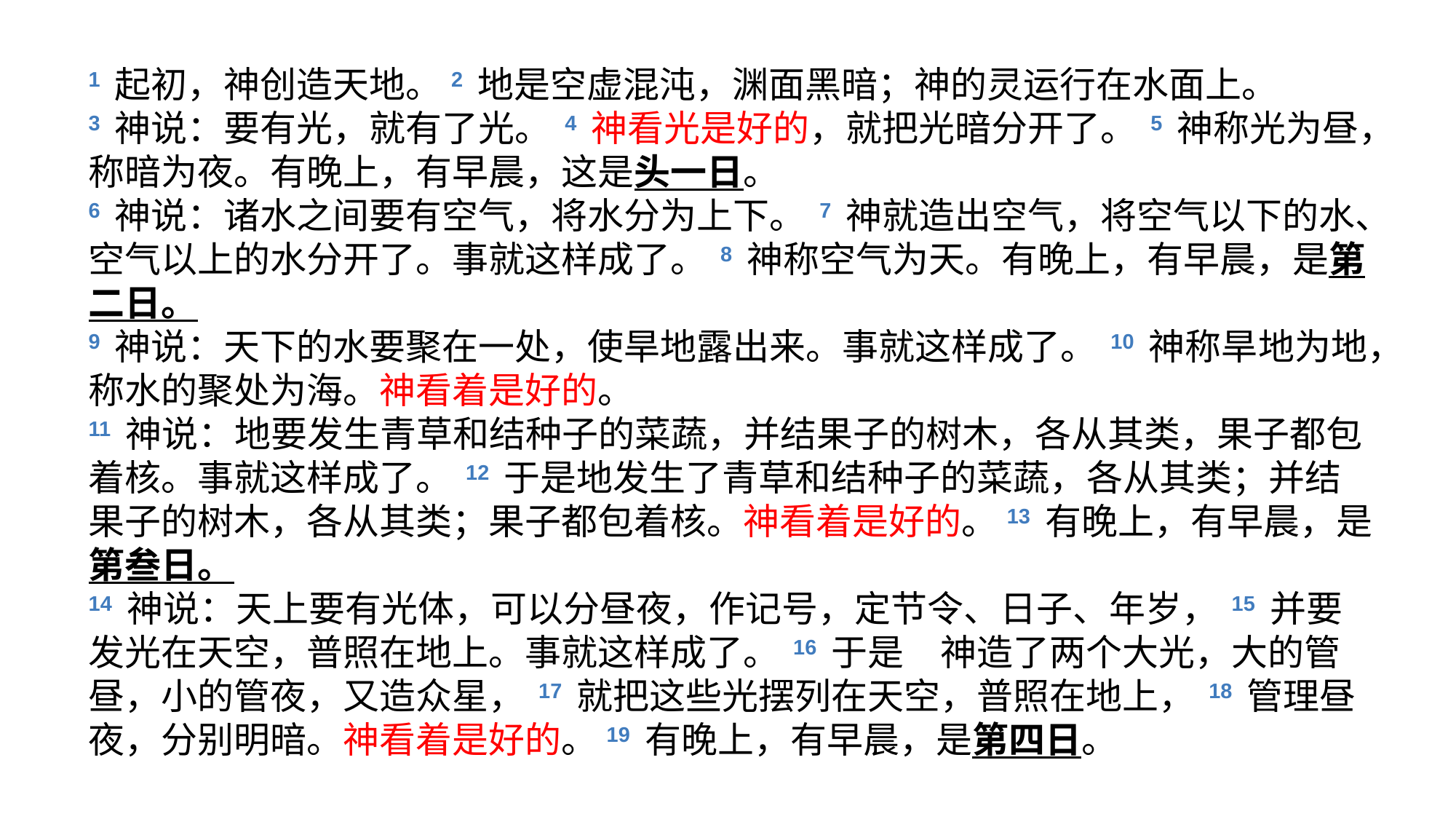

1 起初，神创造天地。2 地是空虚混沌，渊面黑暗；神的灵运行在水面上。
3 神说：要有光，就有了光。 4 神看光是好的，就把光暗分开了。 5 神称光为昼，称暗为夜。有晚上，有早晨，这是头一日。
6 神说：诸水之间要有空气，将水分为上下。 7 神就造出空气，将空气以下的水、空气以上的水分开了。事就这样成了。 8 神称空气为天。有晚上，有早晨，是第二日。
9 神说：天下的水要聚在一处，使旱地露出来。事就这样成了。 10 神称旱地为地，称水的聚处为海。神看着是好的。
11 神说：地要发生青草和结种子的菜蔬，并结果子的树木，各从其类，果子都包着核。事就这样成了。 12 于是地发生了青草和结种子的菜蔬，各从其类；并结果子的树木，各从其类；果子都包着核。神看着是好的。13 有晚上，有早晨，是第叁日。
14 神说：天上要有光体，可以分昼夜，作记号，定节令、日子、年岁， 15 并要发光在天空，普照在地上。事就这样成了。 16 于是　神造了两个大光，大的管昼，小的管夜，又造众星， 17 就把这些光摆列在天空，普照在地上， 18 管理昼夜，分别明暗。神看着是好的。19 有晚上，有早晨，是第四日。